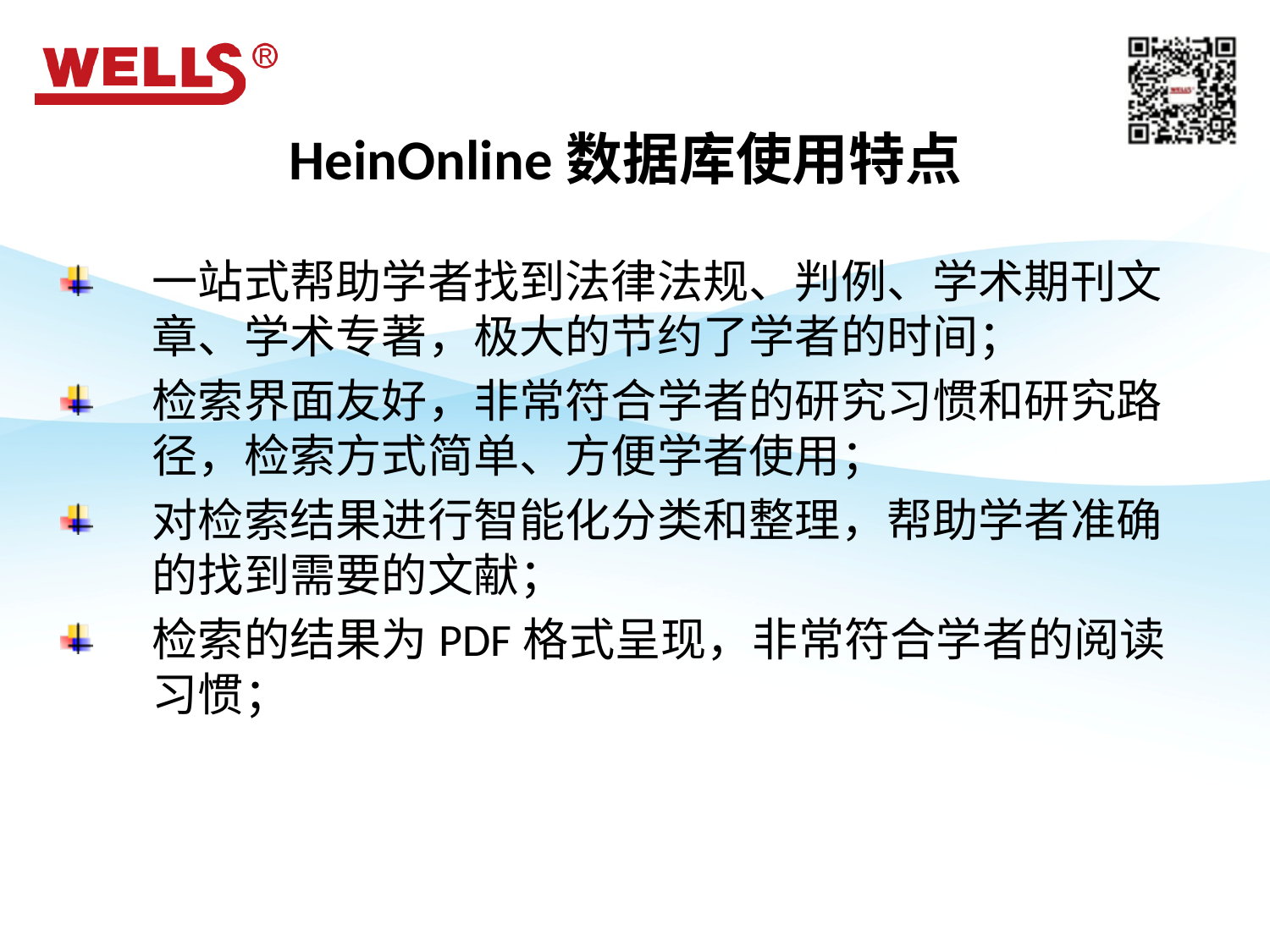

# HeinOnline数据库使用特点
一站式帮助学者找到法律法规、判例、学术期刊文章、学术专著，极大的节约了学者的时间；
检索界面友好，非常符合学者的研究习惯和研究路径，检索方式简单、方便学者使用；
对检索结果进行智能化分类和整理，帮助学者准确的找到需要的文献；
检索的结果为PDF格式呈现，非常符合学者的阅读习惯；